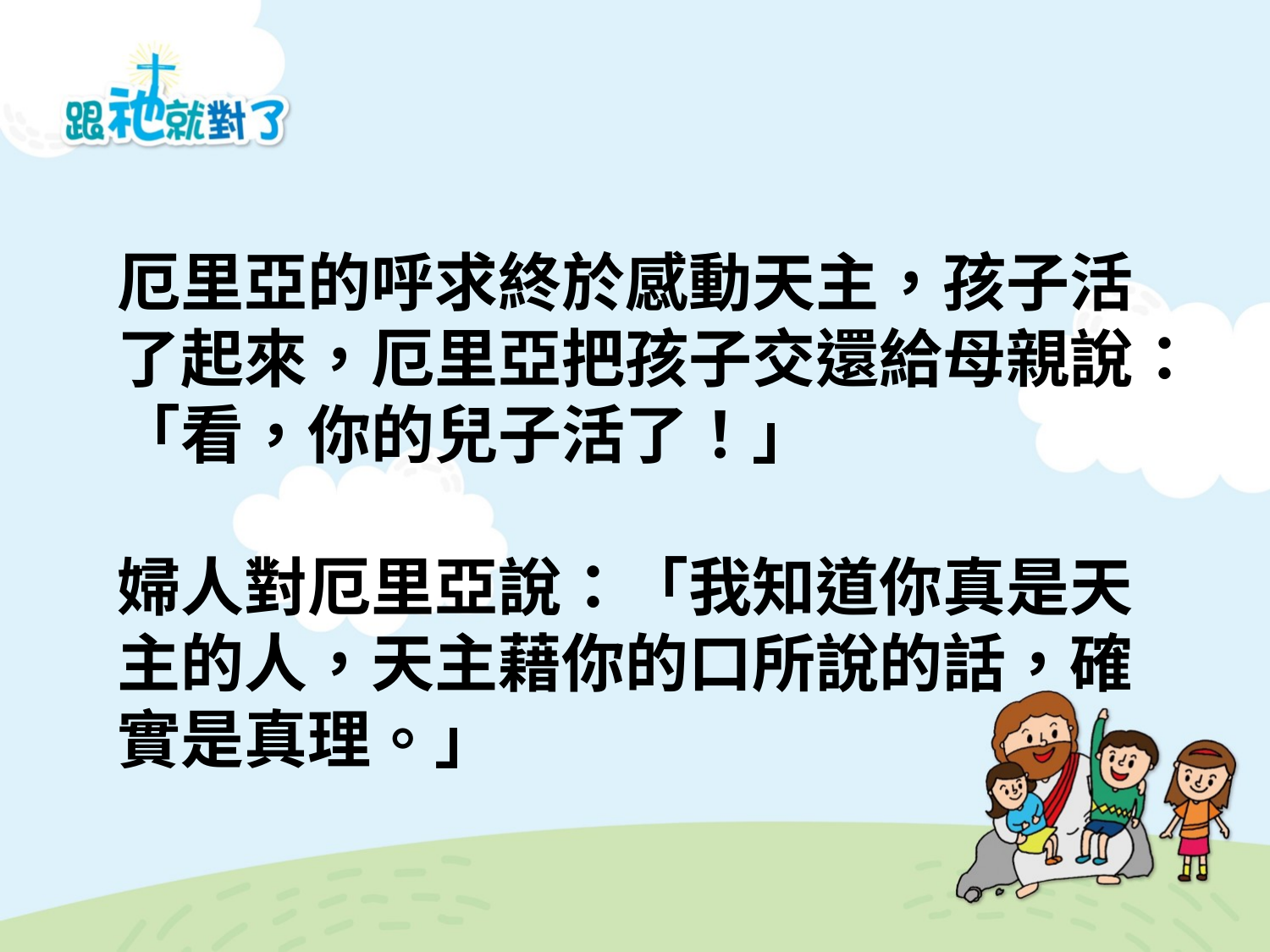

厄里亞的呼求終於感動天主，孩子活了起來，厄里亞把孩子交還給母親說：「看，你的兒子活了！」

婦人對厄里亞說：「我知道你真是天主的人，天主藉你的口所說的話，確實是真理。」